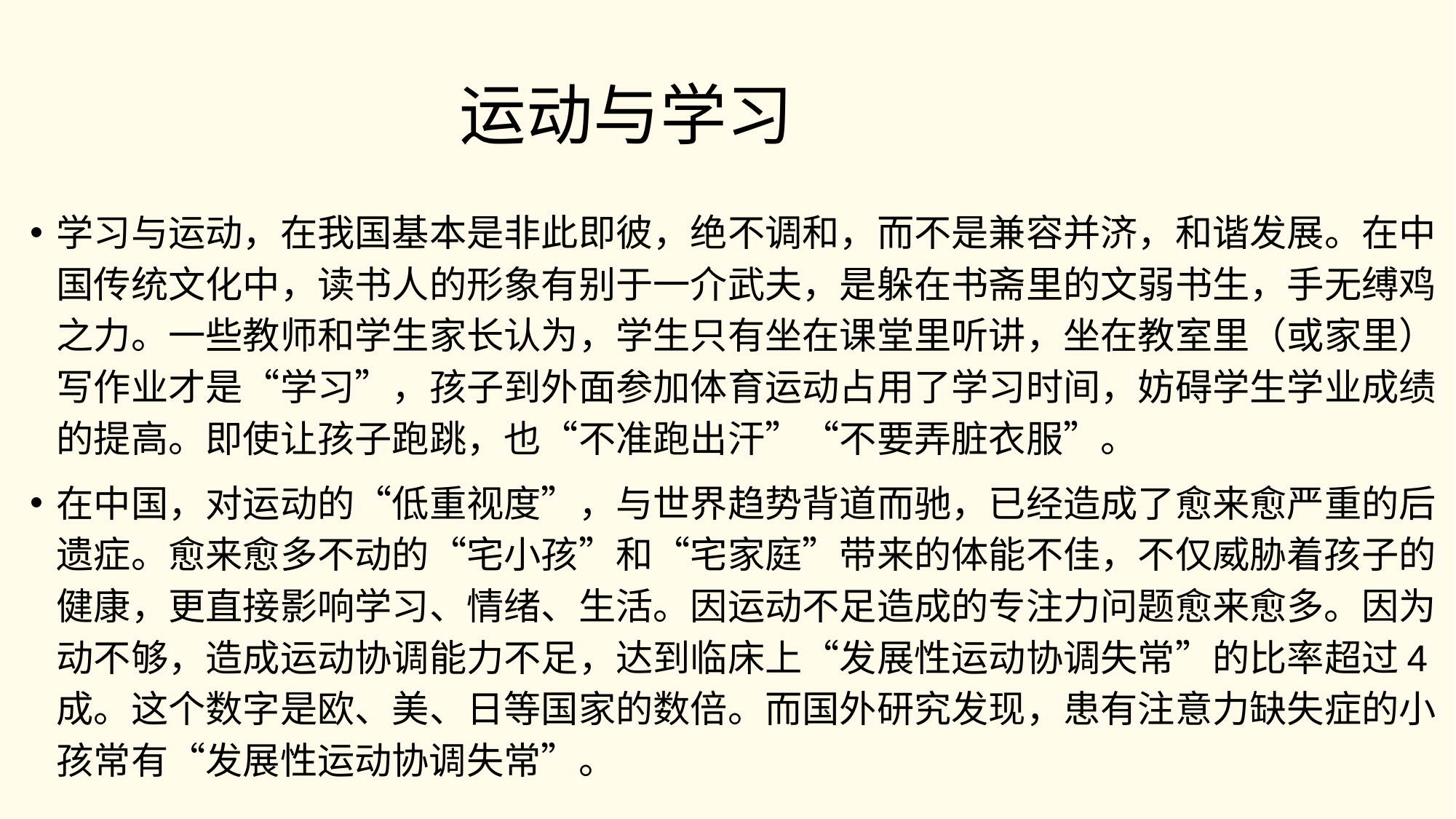

# 运动与学习

学习与运动，在我国基本是非此即彼，绝不调和，而不是兼容并济，和谐发展。在中国传统文化中，读书人的形象有别于一介武夫，是躲在书斋里的文弱书生，手无缚鸡之力。一些教师和学生家长认为，学生只有坐在课堂里听讲，坐在教室里（或家里）写作业才是“学习”，孩子到外面参加体育运动占用了学习时间，妨碍学生学业成绩的提高。即使让孩子跑跳，也“不准跑出汗”“不要弄脏衣服”。
在中国，对运动的“低重视度”，与世界趋势背道而驰，已经造成了愈来愈严重的后遗症。愈来愈多不动的“宅小孩”和“宅家庭”带来的体能不佳，不仅威胁着孩子的健康，更直接影响学习、情绪、生活。因运动不足造成的专注力问题愈来愈多。因为动不够，造成运动协调能力不足，达到临床上“发展性运动协调失常”的比率超过4成。这个数字是欧、美、日等国家的数倍。而国外研究发现，患有注意力缺失症的小孩常有“发展性运动协调失常”。